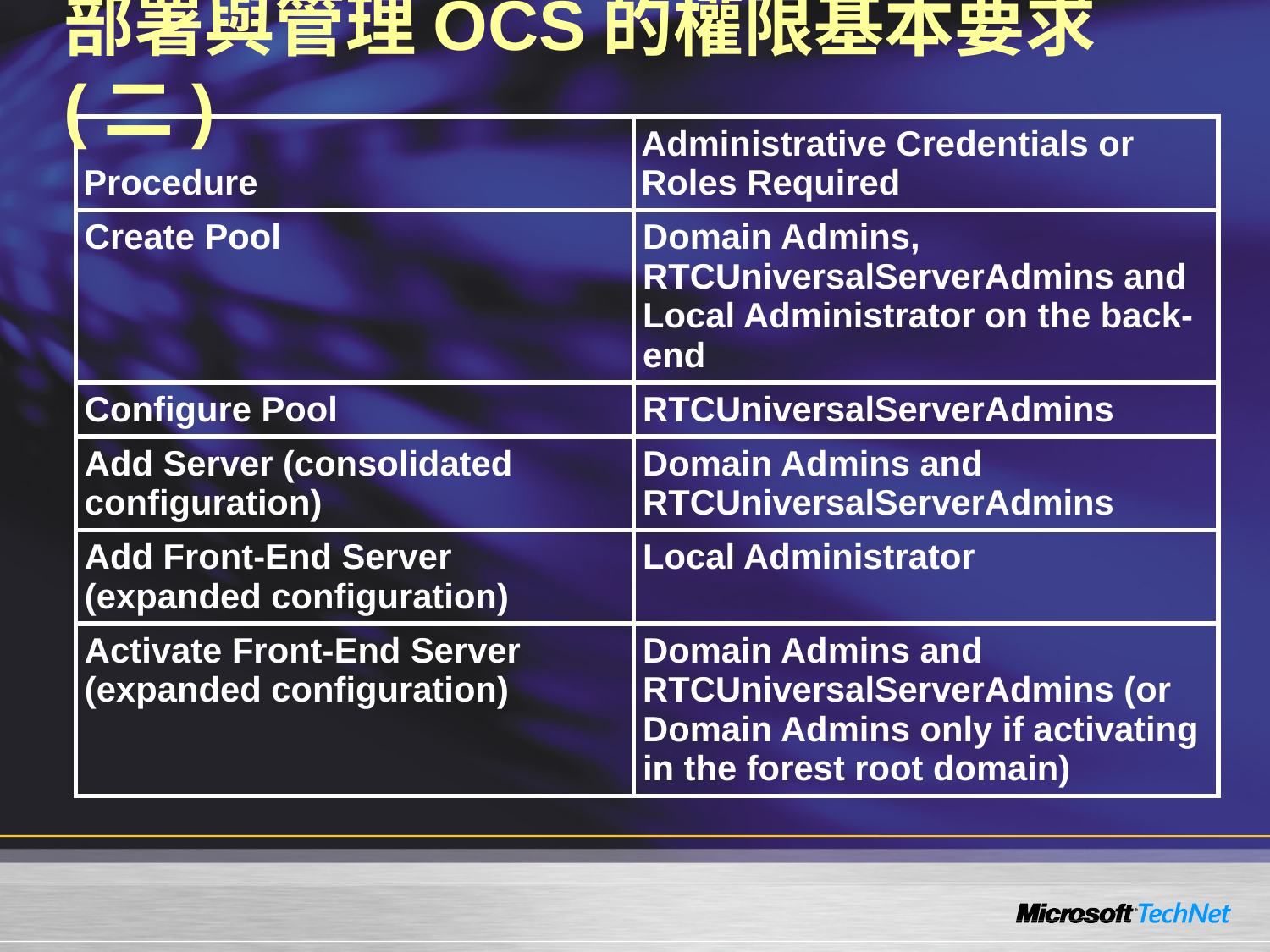

# 部署與管理OCS的權限基本要求(二)
| Procedure | Administrative Credentials or Roles Required |
| --- | --- |
| Create Pool | Domain Admins, RTCUniversalServerAdmins and Local Administrator on the back-end |
| Configure Pool | RTCUniversalServerAdmins |
| Add Server (consolidated configuration) | Domain Admins and RTCUniversalServerAdmins |
| Add Front-End Server (expanded configuration) | Local Administrator |
| Activate Front-End Server (expanded configuration) | Domain Admins and RTCUniversalServerAdmins (or Domain Admins only if activating in the forest root domain) |